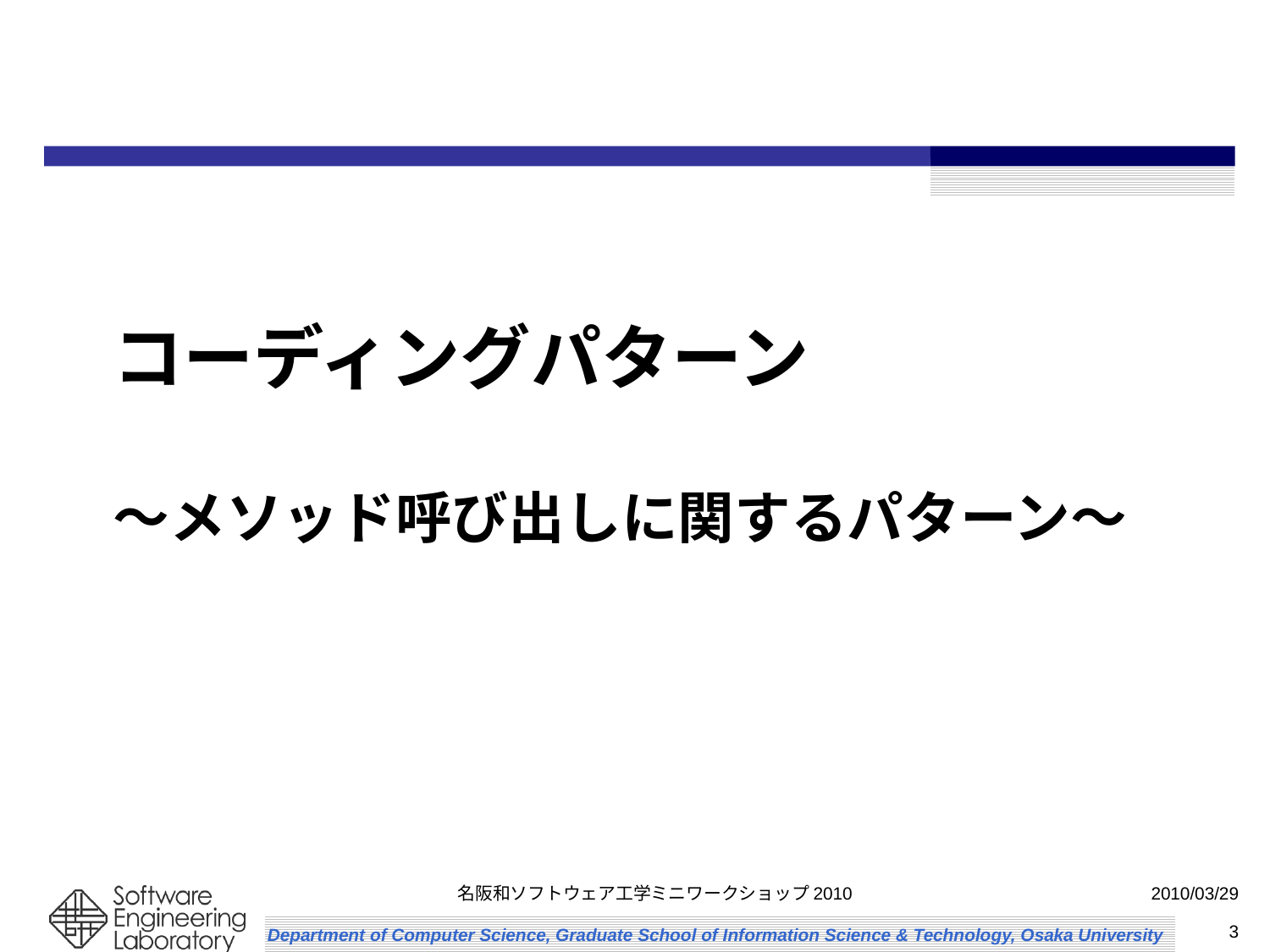

# コーディングパターン ～メソッド呼び出しに関するパターン～

名阪和ソフトウェア工学ミニワークショップ2010
2010/03/29
3